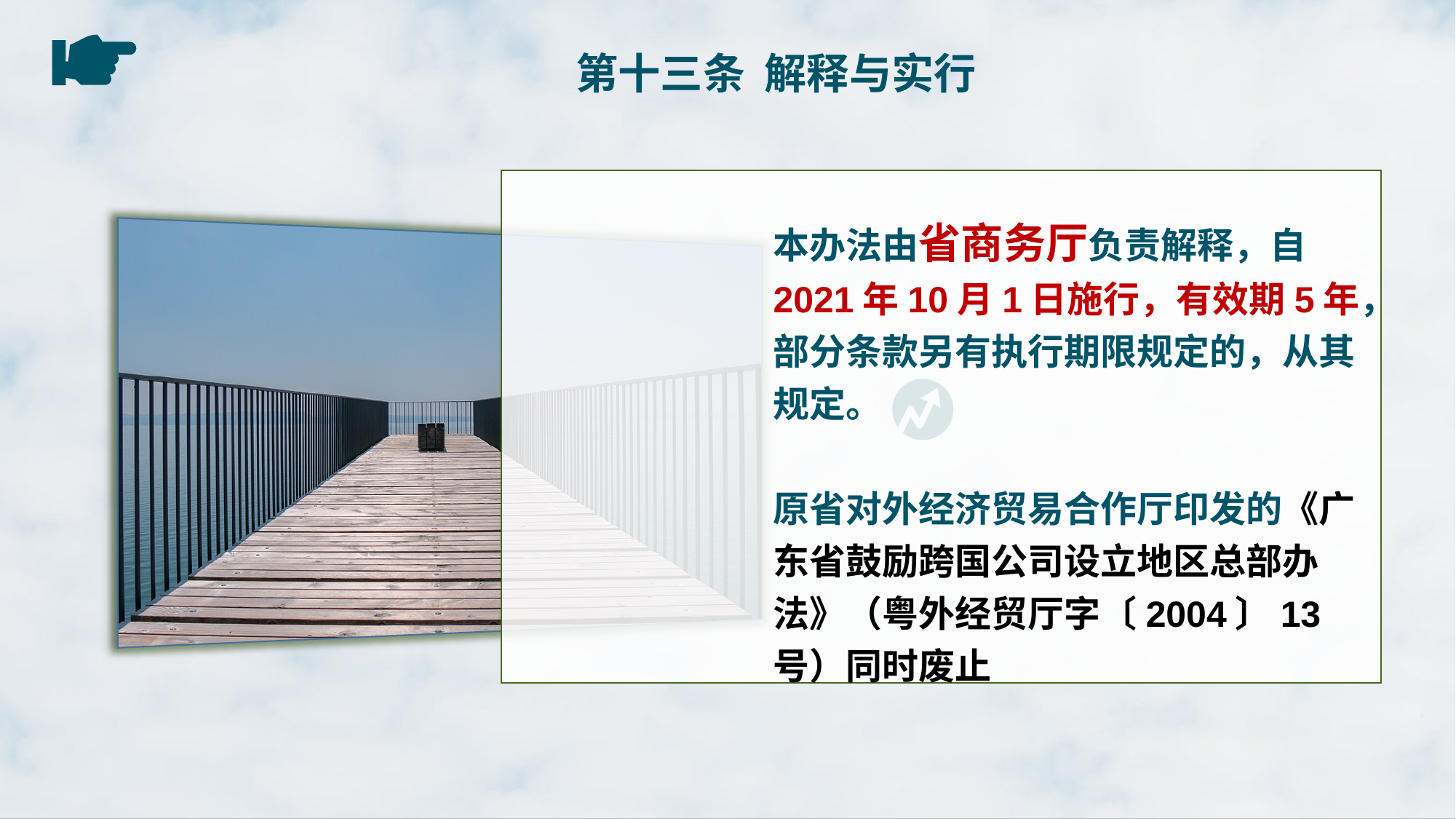

第十三条  解释与实行

本办法由省商务厅负责解释，自2021年10月1日施行，有效期5年，部分条款另有执行期限规定的，从其规定。

原省对外经济贸易合作厅印发的《广东省鼓励跨国公司设立地区总部办法》（粤外经贸厅字〔2004〕13号）同时废止